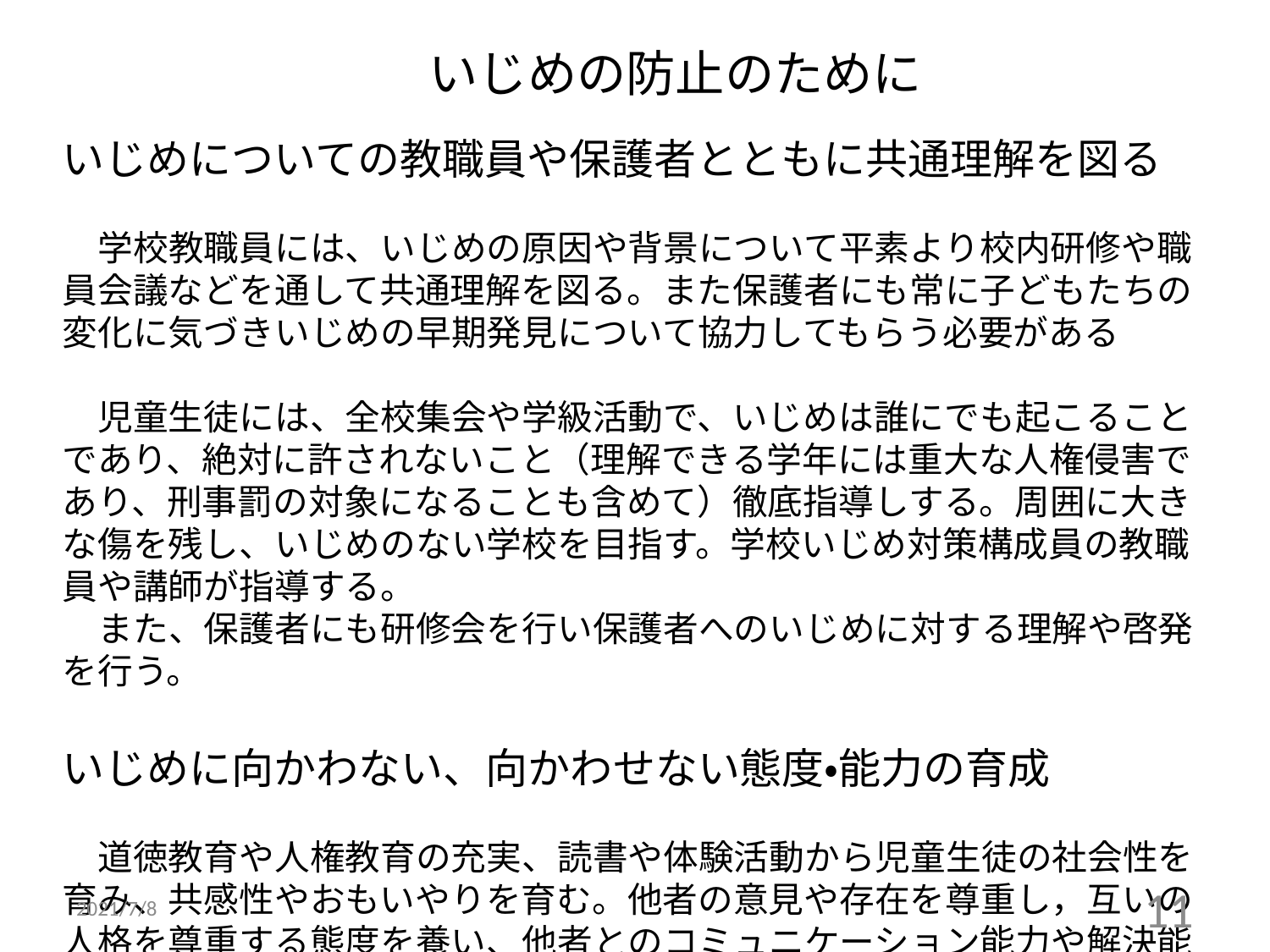

いじめの防止のために
いじめについての教職員や保護者とともに共通理解を図る

　学校教職員には、いじめの原因や背景について平素より校内研修や職員会議などを通して共通理解を図る。また保護者にも常に子どもたちの変化に気づきいじめの早期発見について協力してもらう必要がある

　児童生徒には、全校集会や学級活動で、いじめは誰にでも起こることであり、絶対に許されないこと（理解できる学年には重大な人権侵害であり、刑事罰の対象になることも含めて）徹底指導しする。周囲に大きな傷を残し、いじめのない学校を目指す。学校いじめ対策構成員の教職員や講師が指導する。
　また、保護者にも研修会を行い保護者へのいじめに対する理解や啓発を行う。

いじめに向かわない、向かわせない態度・能力の育成

　道徳教育や人権教育の充実、読書や体験活動から児童生徒の社会性を育み、共感性やおもいやりを育む。他者の意見や存在を尊重し，互いの人格を尊重する態度を養い、他者とのコミュニケーション能力や解決能力を育む。

2021/7/8
11